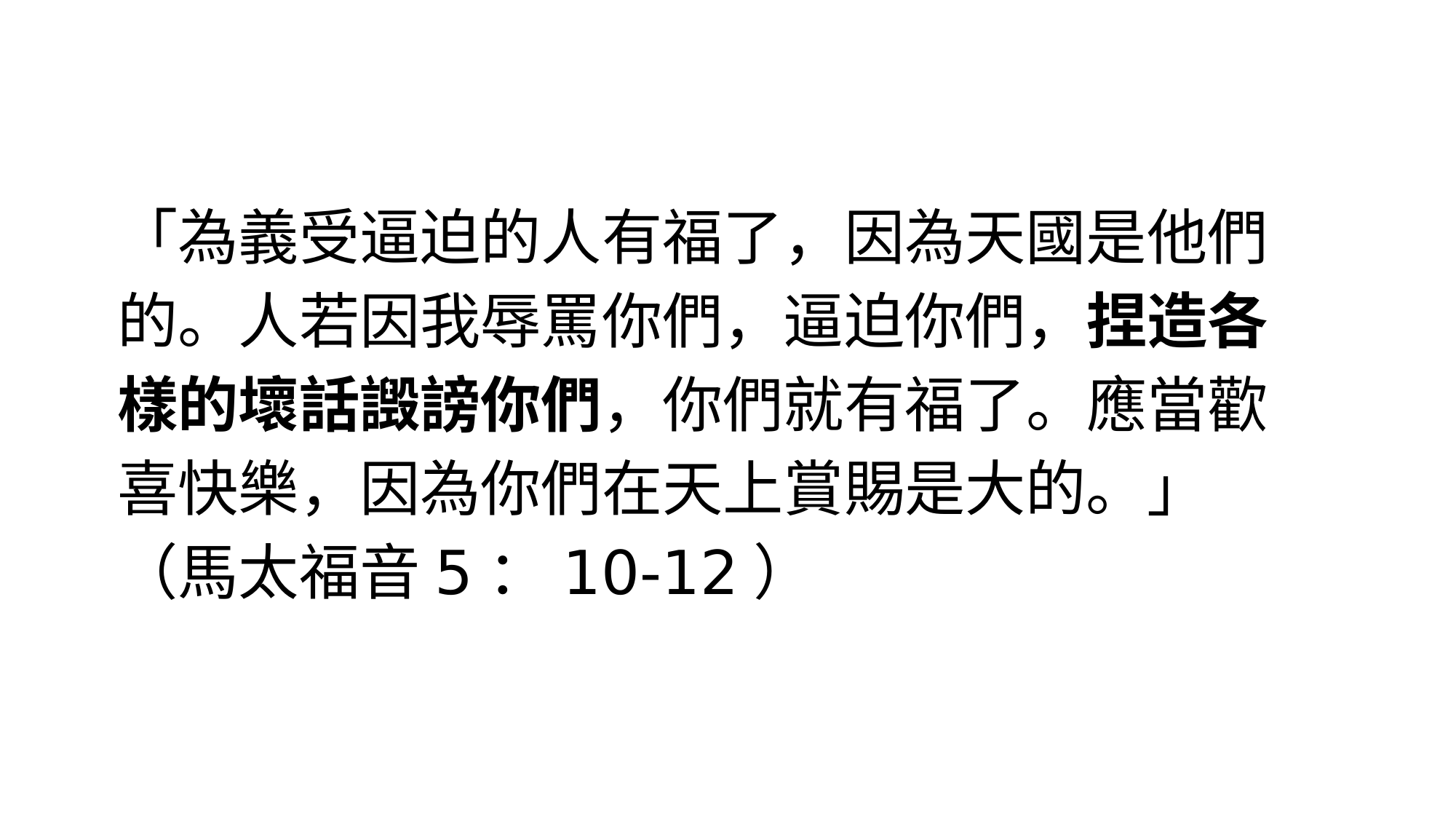

# 「為義受逼迫的人有福了，因為天國是他們的。人若因我辱罵你們，逼迫你們，捏造各樣的壞話譭謗你們，你們就有福了。應當歡喜快樂，因為你們在天上賞賜是大的。」
（馬太福音5：10-12）